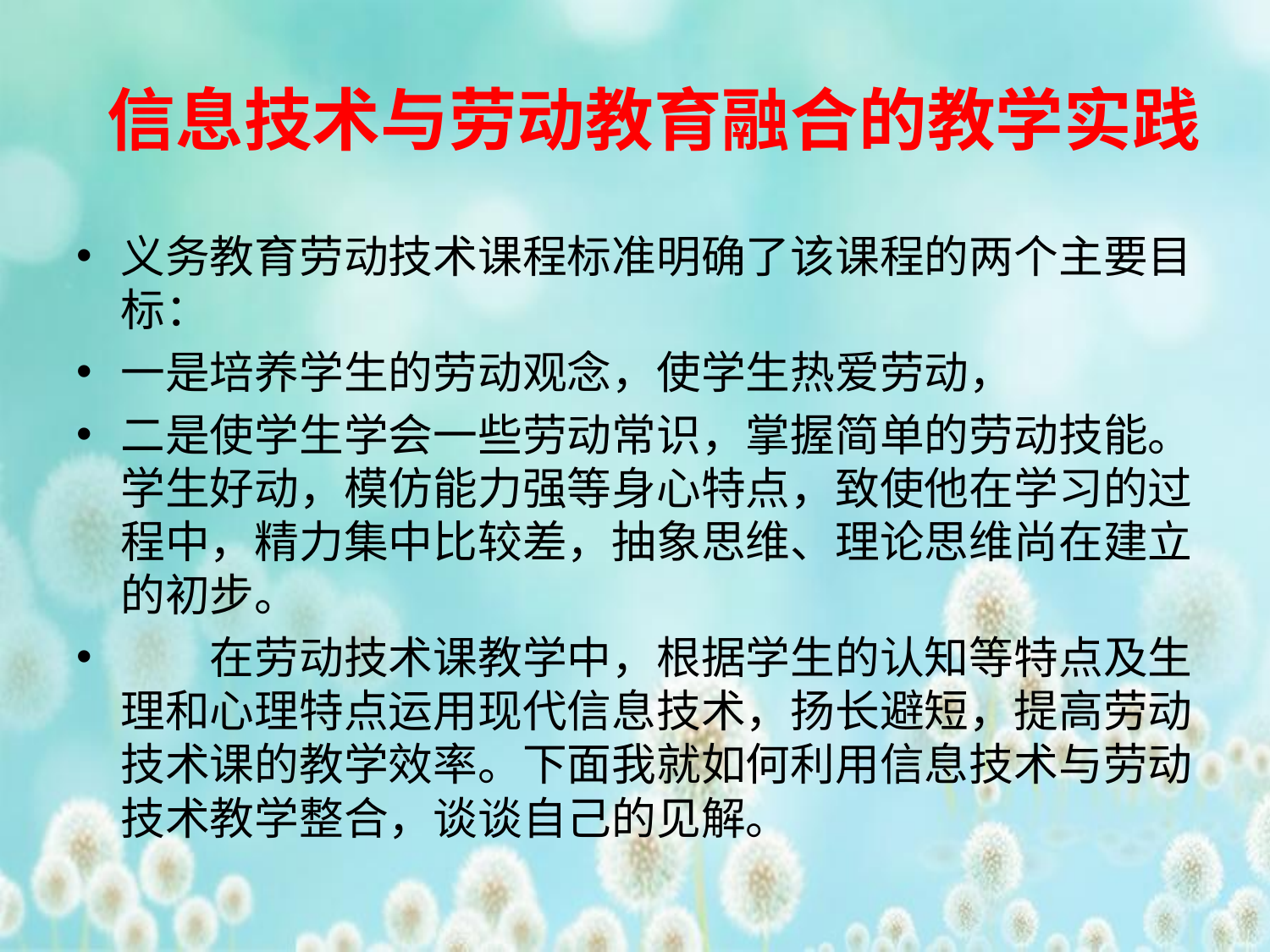

# 信息技术与劳动教育融合的教学实践
义务教育劳动技术课程标准明确了该课程的两个主要目标：
一是培养学生的劳动观念，使学生热爱劳动，
二是使学生学会一些劳动常识，掌握简单的劳动技能。学生好动，模仿能力强等身心特点，致使他在学习的过程中，精力集中比较差，抽象思维、理论思维尚在建立的初步。
　　在劳动技术课教学中，根据学生的认知等特点及生理和心理特点运用现代信息技术，扬长避短，提高劳动技术课的教学效率。下面我就如何利用信息技术与劳动技术教学整合，谈谈自己的见解。